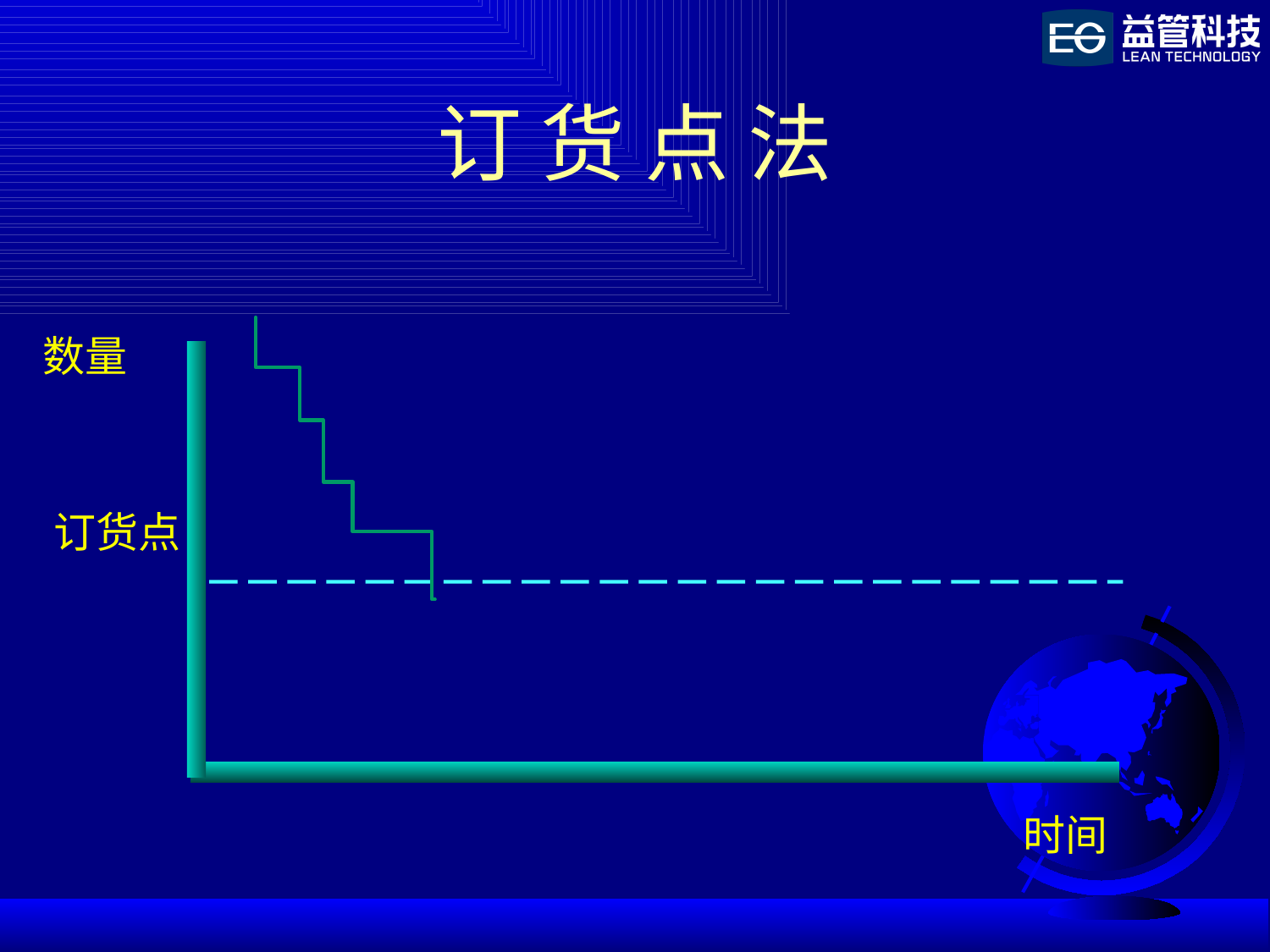

# 订 货 点 法

数量

订货点

时间

4